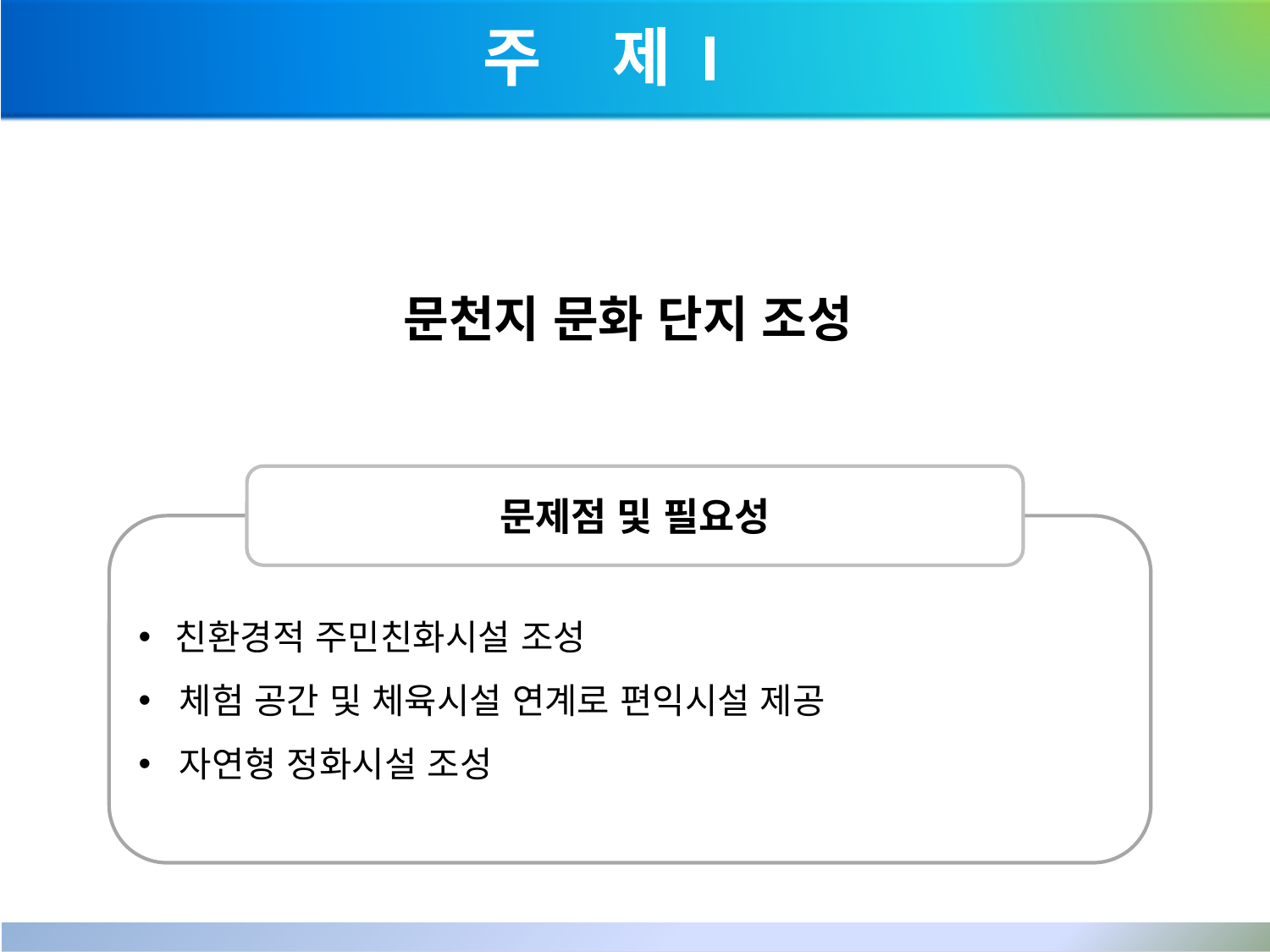

주    제 I
문천지 문화 단지 조성
문제점 및 필요성
  친환경적 주민친화시설 조성
  체험 공간 및 체육시설 연계로 편익시설 제공
  자연형 정화시설 조성